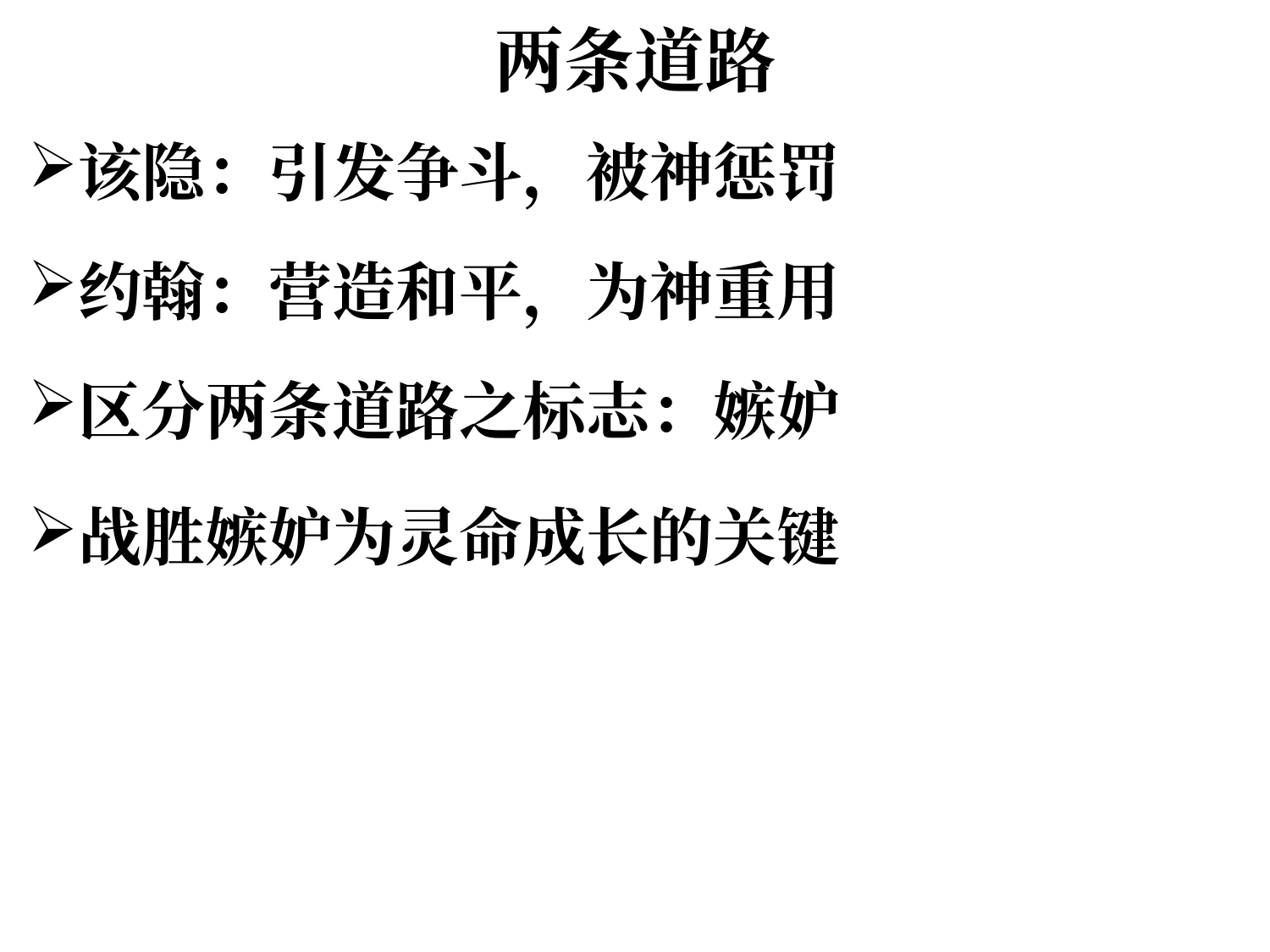

# 两条道路
该隐：引发争斗，被神惩罚

约翰：营造和平，为神重用

区分两条道路之标志：嫉妒

战胜嫉妒为灵命成长的关键